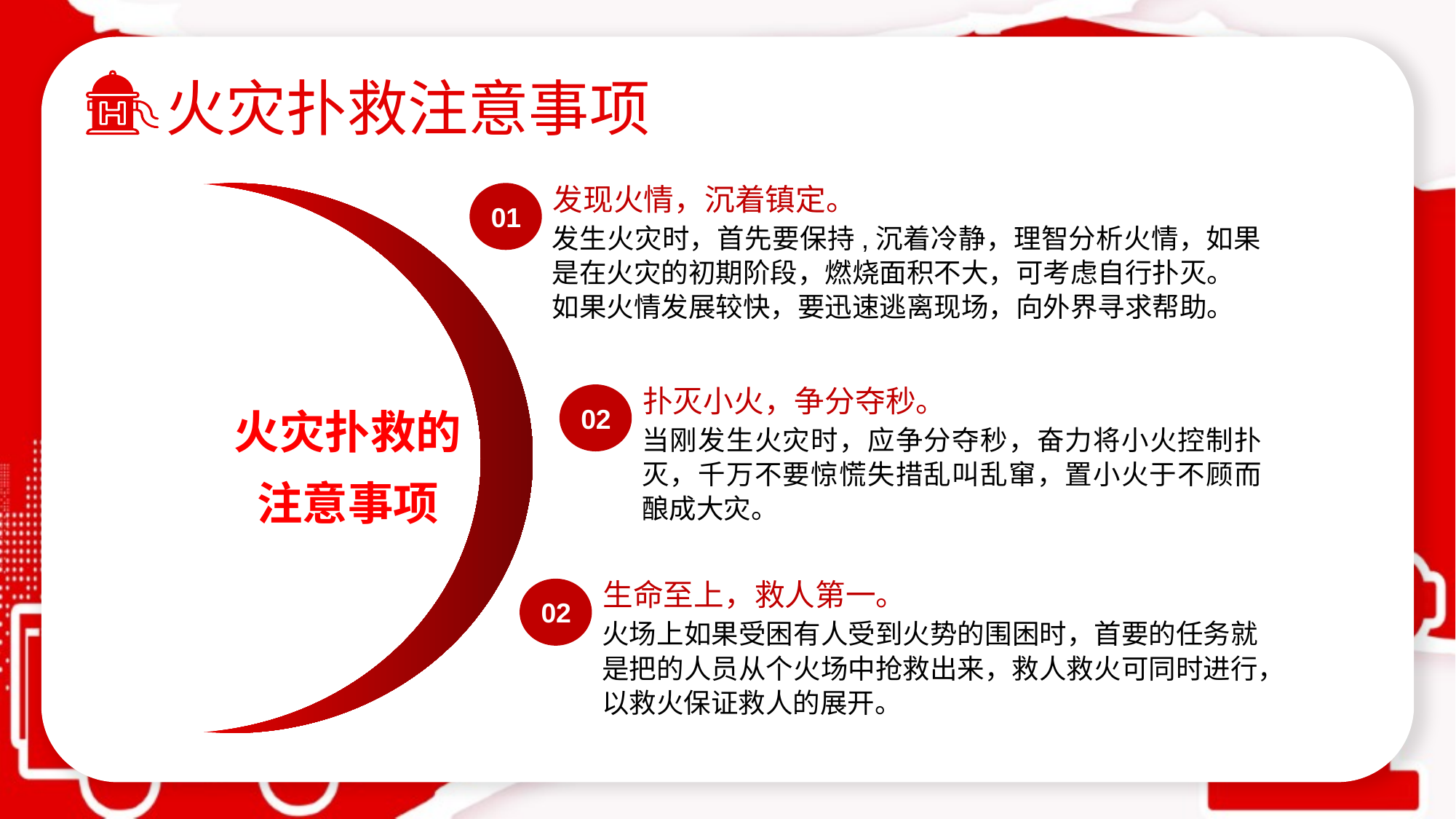

火灾扑救注意事项

火灾扑救的注意事项
01
发现火情，沉着镇定。
发生火灾时，首先要保持,沉着冷静，理智分析火情，如果是在火灾的初期阶段，燃烧面积不大，可考虑自行扑灭。
如果火情发展较快，要迅速逃离现场，向外界寻求帮助。

02
扑灭小火，争分夺秒。
当刚发生火灾时，应争分夺秒，奋力将小火控制扑灭，千万不要惊慌失措乱叫乱窜，置小火于不顾而酿成大灾。

02
生命至上，救人第一。
火场上如果受困有人受到火势的围困时，首要的任务就是把的人员从个火场中抢救出来，救人救火可同时进行，以救火保证救人的展开。